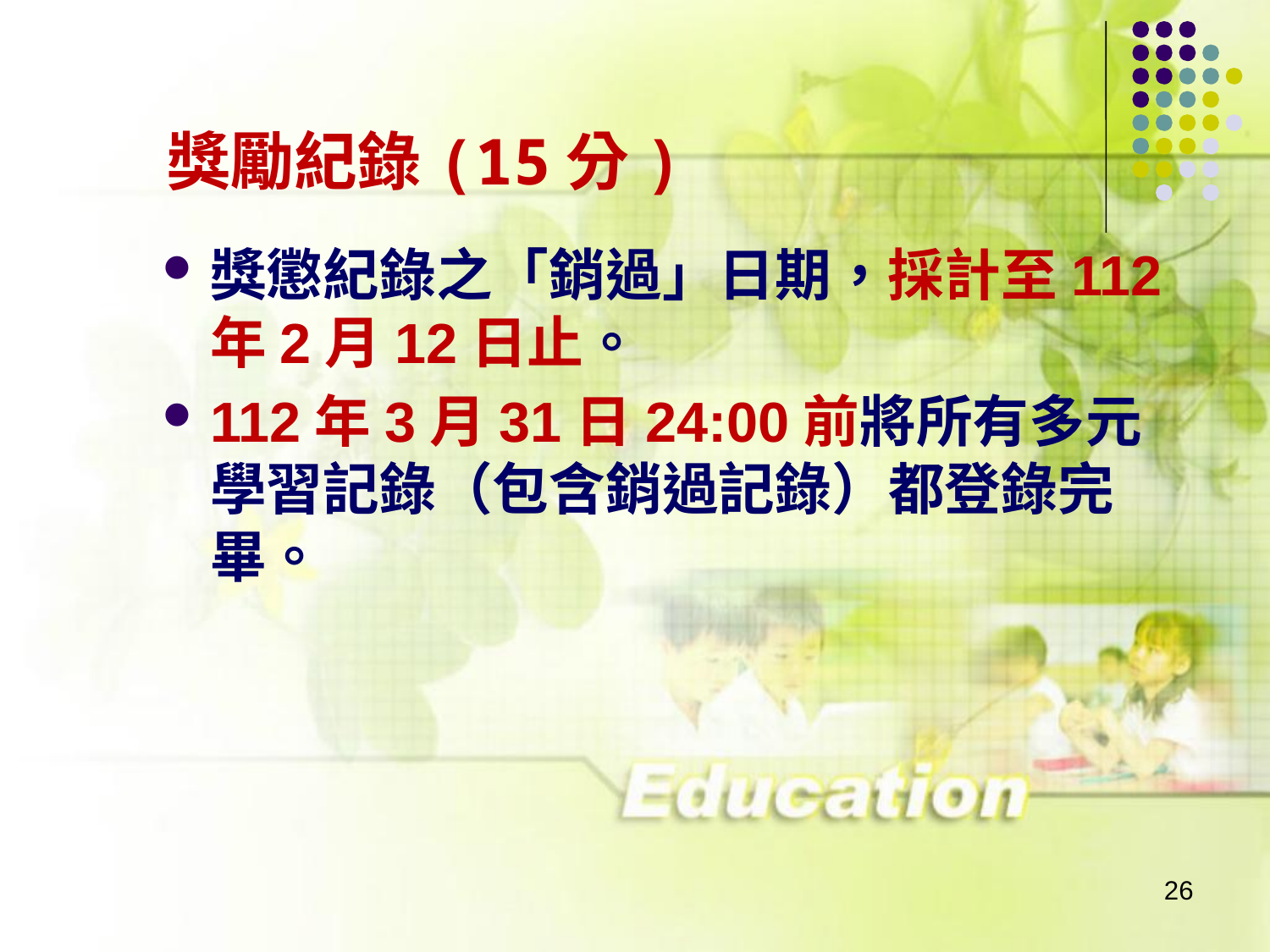

# 獎勵紀錄(15分)
獎懲紀錄之「銷過」日期，採計至112年2月12日止。
112年3月31日24:00前將所有多元學習記錄（包含銷過記錄）都登錄完畢。
26